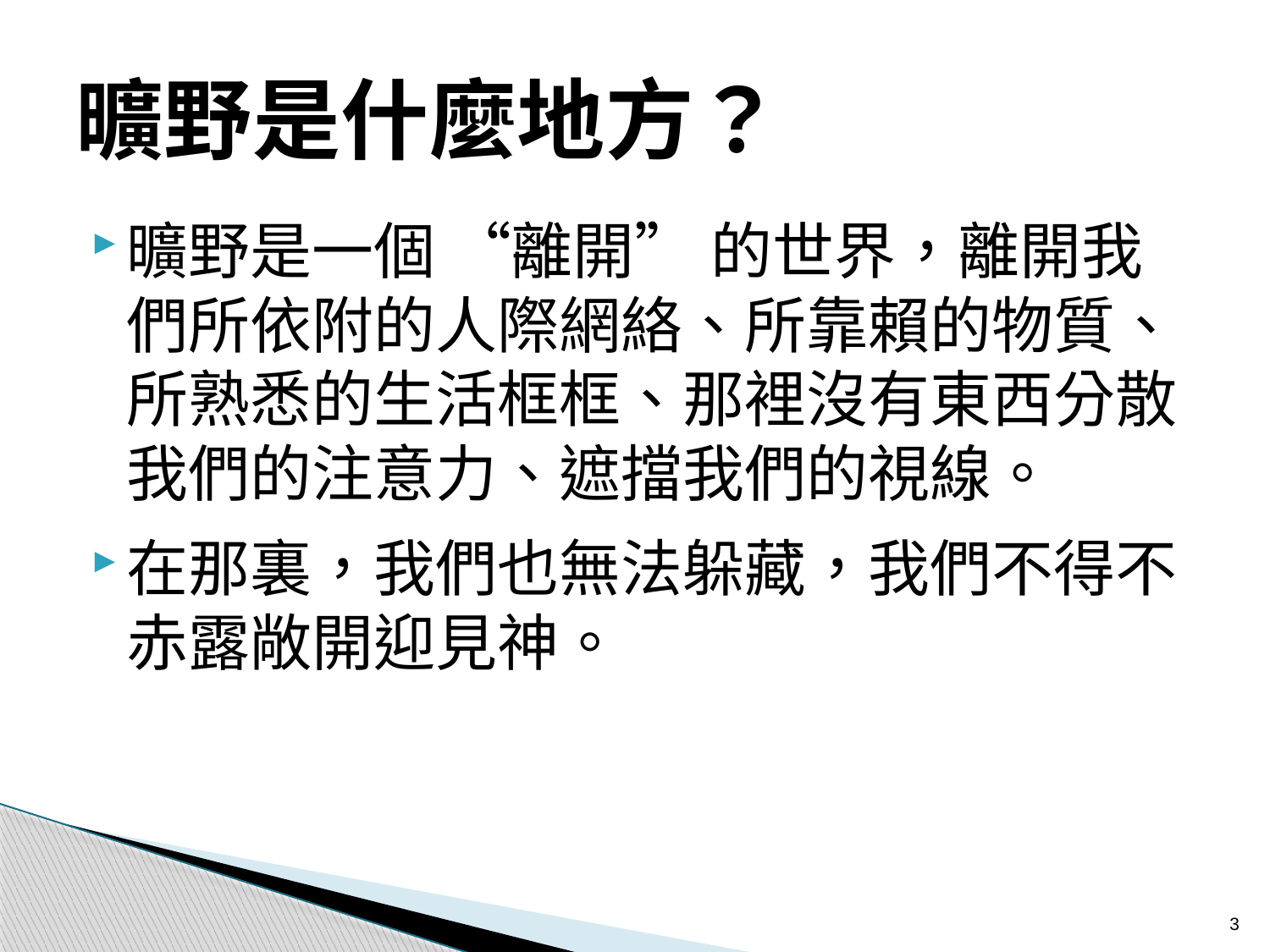

# 曠野是什麼地方？
曠野是一個 “離開” 的世界，離開我們所依附的人際網絡、所靠賴的物質、所熟悉的生活框框、那裡沒有東西分散我們的注意力、遮擋我們的視線。
在那裏，我們也無法躲藏，我們不得不赤露敞開迎見神。
3